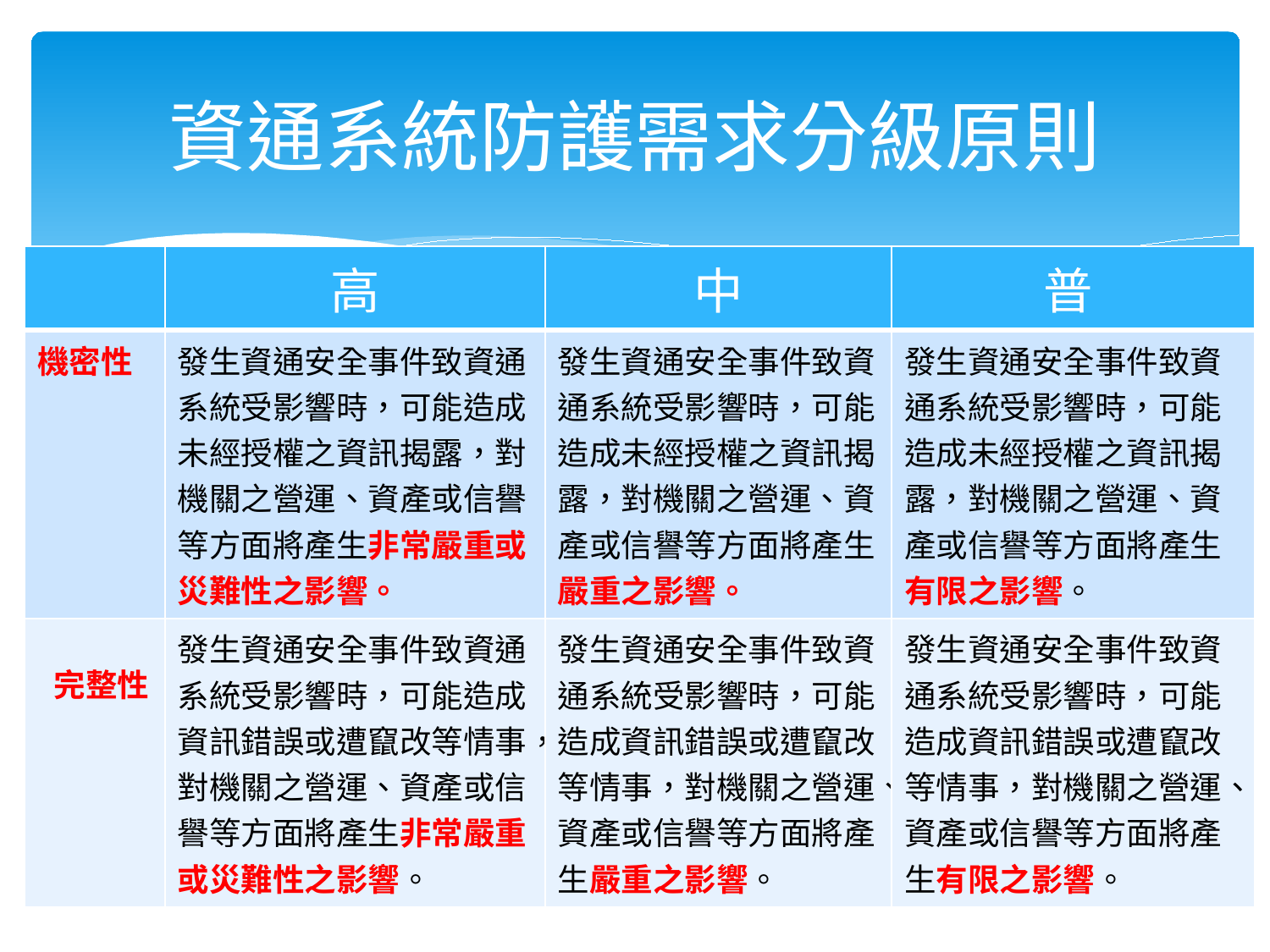

# 資通系統防護需求分級原則
|  | 高 | 中 | 普 |
| --- | --- | --- | --- |
| 機密性 | 發生資通安全事件致資通系統受影響時，可能造成未經授權之資訊揭露，對機關之營運、資產或信譽等方面將產生非常嚴重或災難性之影響。 | 發生資通安全事件致資通系統受影響時，可能造成未經授權之資訊揭露，對機關之營運、資產或信譽等方面將產生嚴重之影響。 | 發生資通安全事件致資通系統受影響時，可能造成未經授權之資訊揭露，對機關之營運、資產或信譽等方面將產生有限之影響。 |
| 完整性 | 發生資通安全事件致資通系統受影響時，可能造成資訊錯誤或遭竄改等情事，對機關之營運、資產或信譽等方面將產生非常嚴重或災難性之影響。 | 發生資通安全事件致資通系統受影響時，可能造成資訊錯誤或遭竄改等情事，對機關之營運、資產或信譽等方面將產生嚴重之影響。 | 發生資通安全事件致資通系統受影響時，可能造成資訊錯誤或遭竄改等情事，對機關之營運、資產或信譽等方面將產生有限之影響。 |